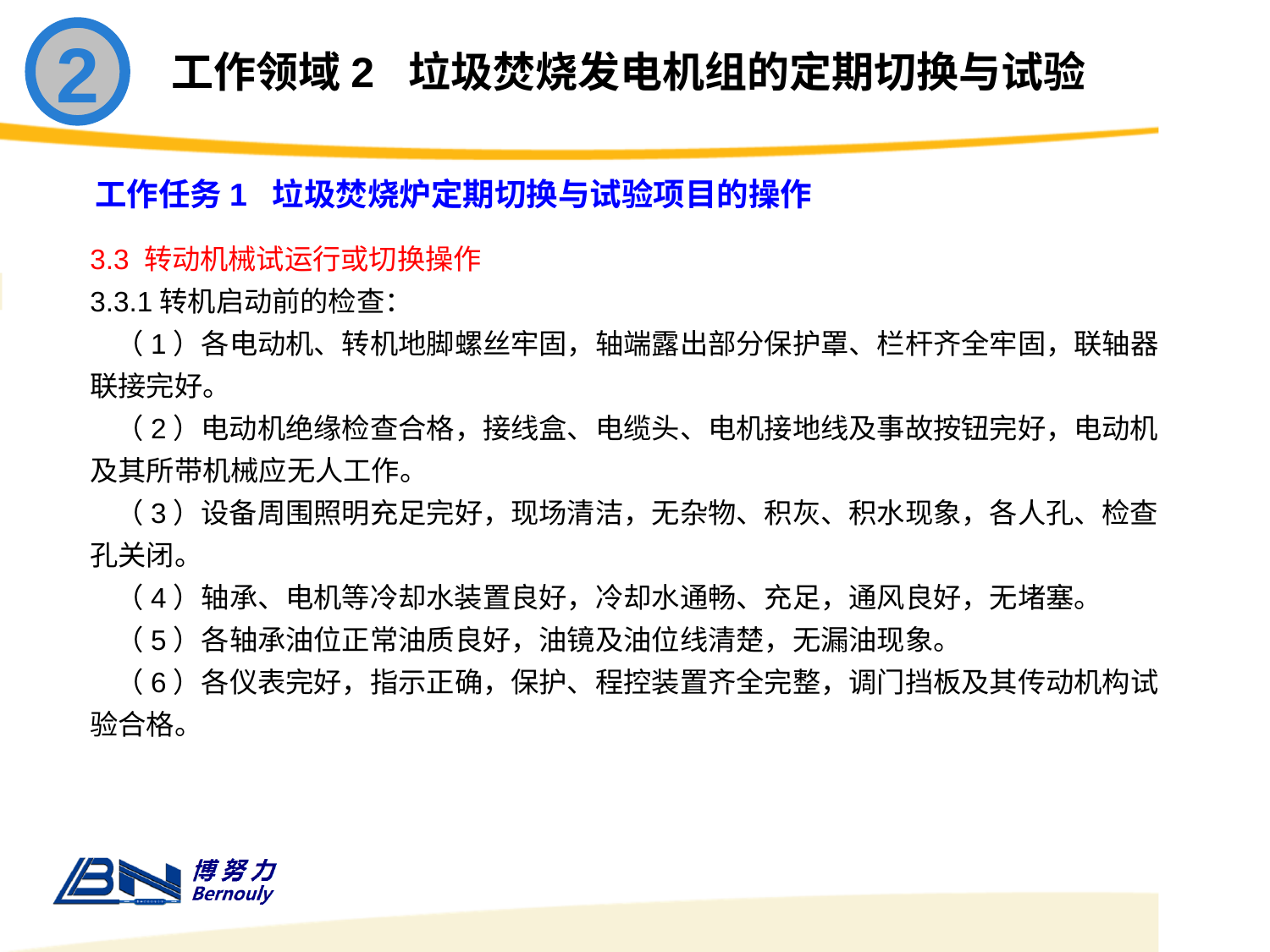

2
工作领域2  垃圾焚烧发电机组的定期切换与试验
工作任务1  垃圾焚烧炉定期切换与试验项目的操作
3.3 转动机械试运行或切换操作
3.3.1转机启动前的检查：
   （1）各电动机、转机地脚螺丝牢固，轴端露出部分保护罩、栏杆齐全牢固，联轴器联接完好。
   （2）电动机绝缘检查合格，接线盒、电缆头、电机接地线及事故按钮完好，电动机及其所带机械应无人工作。
   （3）设备周围照明充足完好，现场清洁，无杂物、积灰、积水现象，各人孔、检查孔关闭。
   （4）轴承、电机等冷却水装置良好，冷却水通畅、充足，通风良好，无堵塞。
   （5）各轴承油位正常油质良好，油镜及油位线清楚，无漏油现象。
   （6）各仪表完好，指示正确，保护、程控装置齐全完整，调门挡板及其传动机构试验合格。